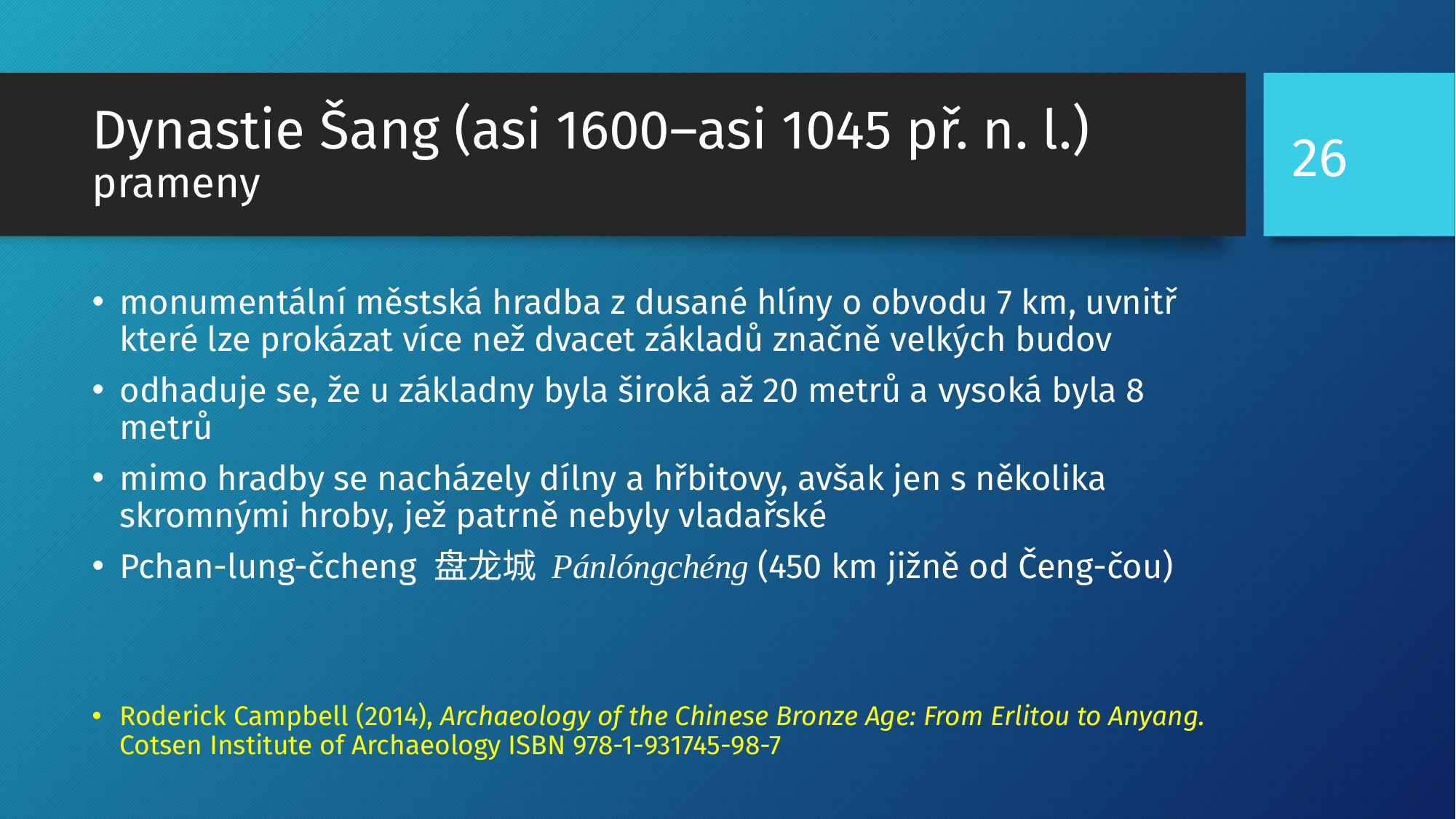

26
# Dynastie Šang (asi 1600–asi 1045 př. n. l.) prameny
monumentální městská hradba z dusané hlíny o obvodu 7 km, uvnitř které lze prokázat více než dvacet základů značně velkých budov
odhaduje se, že u základny byla široká až 20 metrů a vysoká byla 8 metrů
mimo hradby se nacházely dílny a hřbitovy, avšak jen s několika skromnými hroby, jež patrně nebyly vladařské
Pchan-lung-čcheng 盘龙城 Pánlóngchéng (450 km jižně od Čeng-čou)

Roderick Campbell (2014), Archaeology of the Chinese Bronze Age: From Erlitou to Anyang. Cotsen Institute of Archaeology ISBN 978-1-931745-98-7